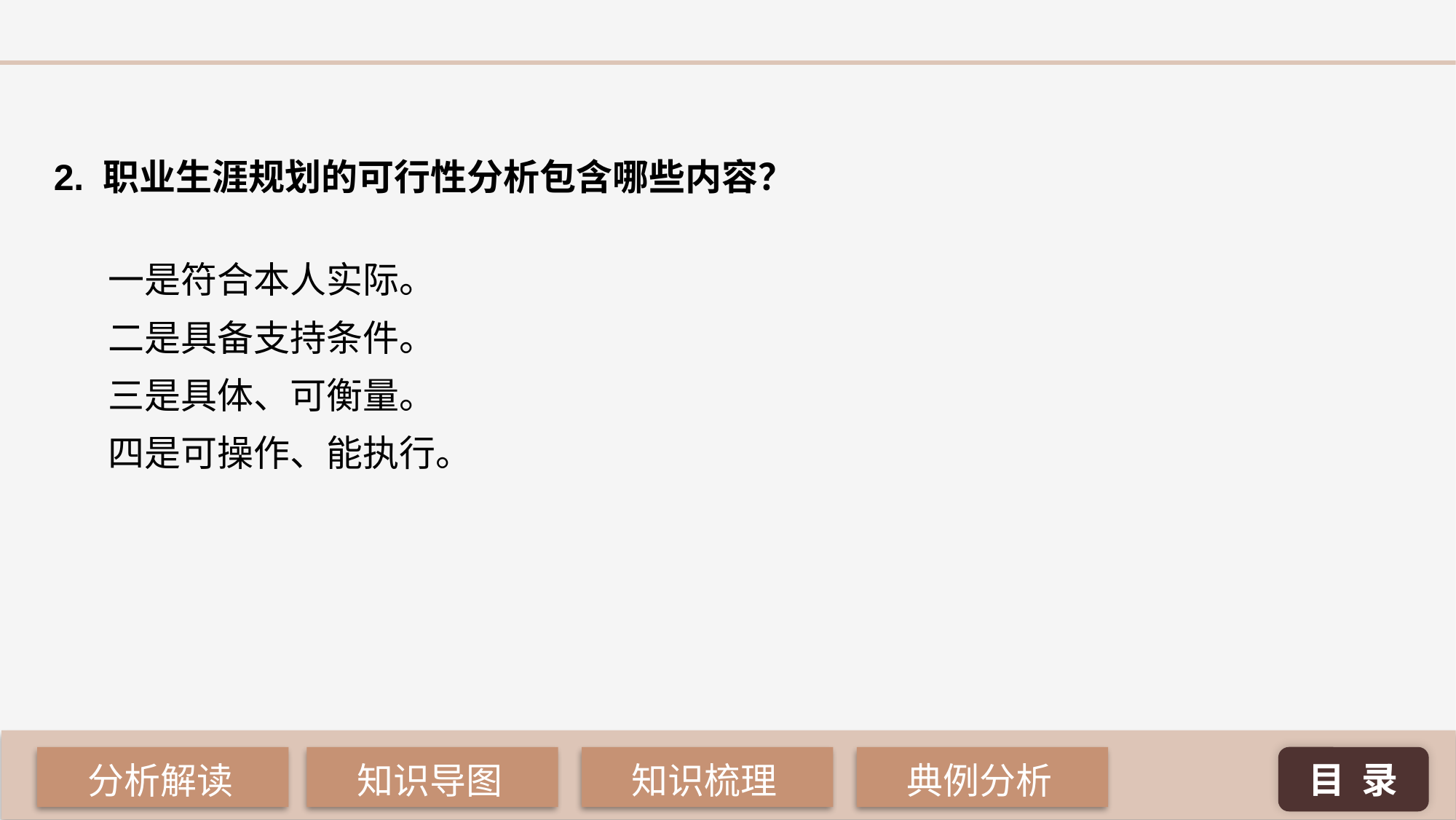

2. 职业生涯规划的可行性分析包含哪些内容？
一是符合本人实际。
二是具备支持条件。
三是具体、可衡量。
四是可操作、能执行。